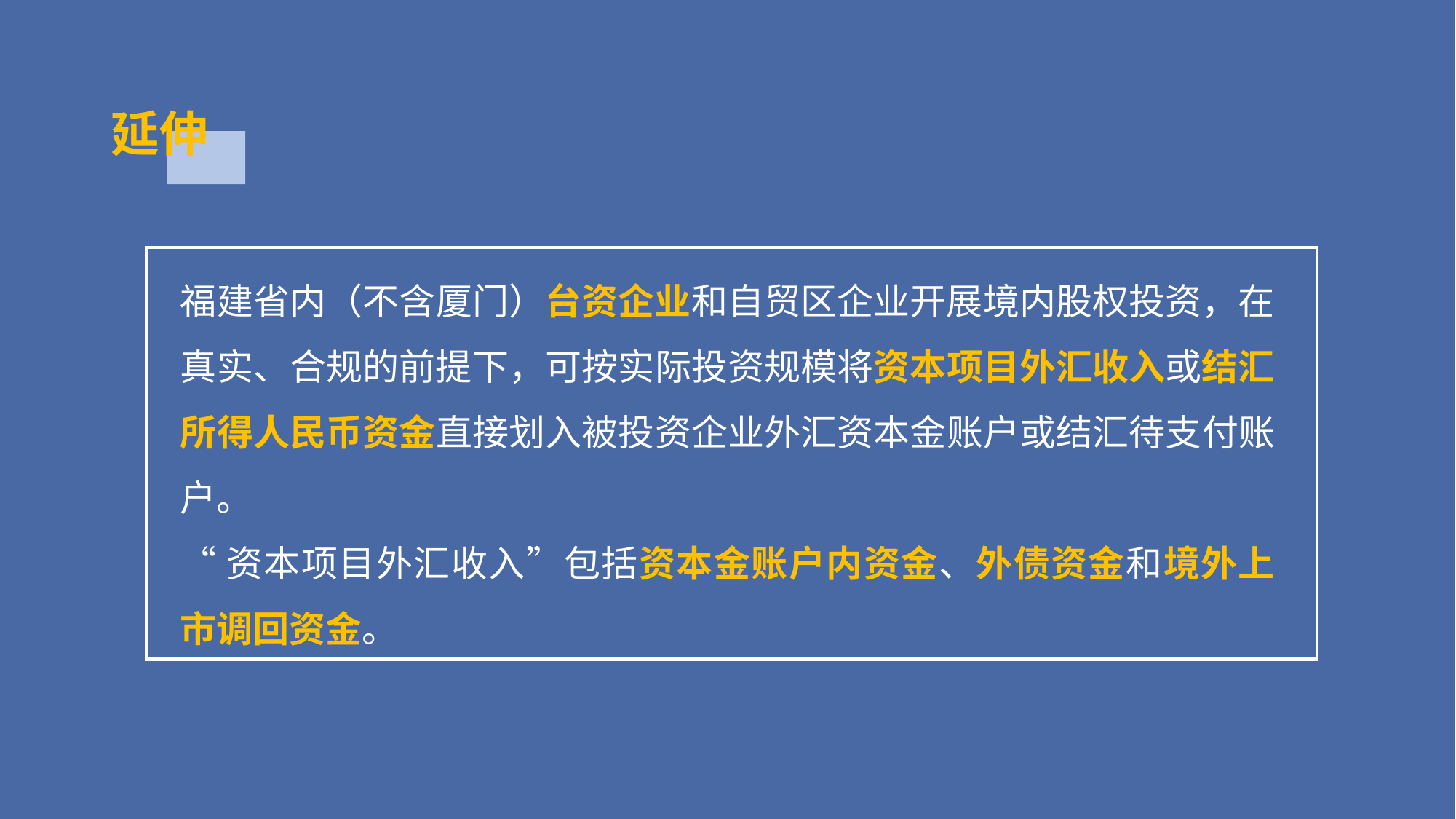

延伸

福建省内（不含厦门）台资企业和自贸区企业开展境内股权投资，在真实、合规的前提下，可按实际投资规模将资本项目外汇收入或结汇所得人民币资金直接划入被投资企业外汇资本金账户或结汇待支付账户。
“资本项目外汇收入”包括资本金账户内资金、外债资金和境外上市调回资金。